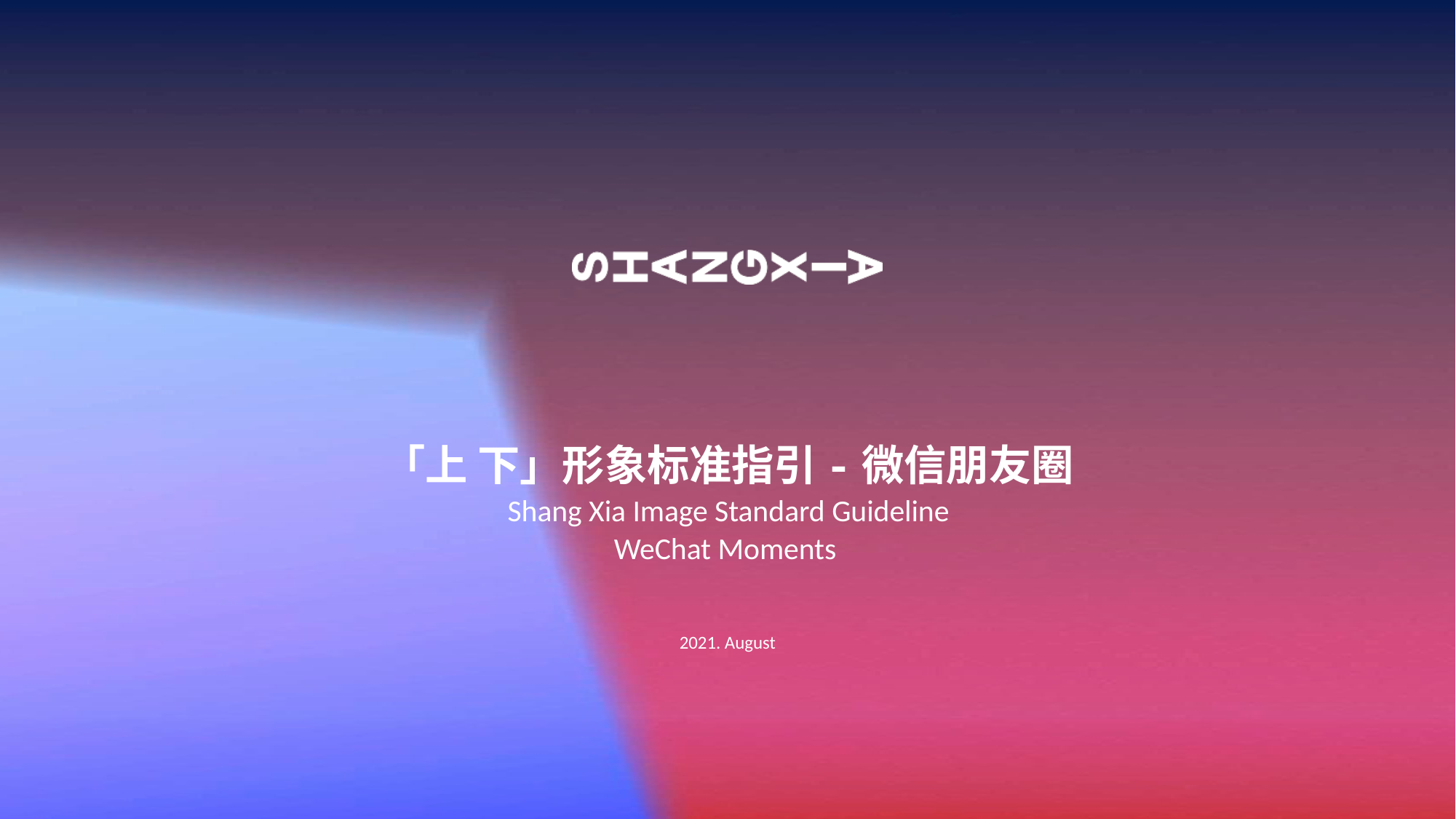

「上 下」形象标准指引-微信朋友圈
Shang Xia Image Standard Guideline
WeChat Moments
2021. August